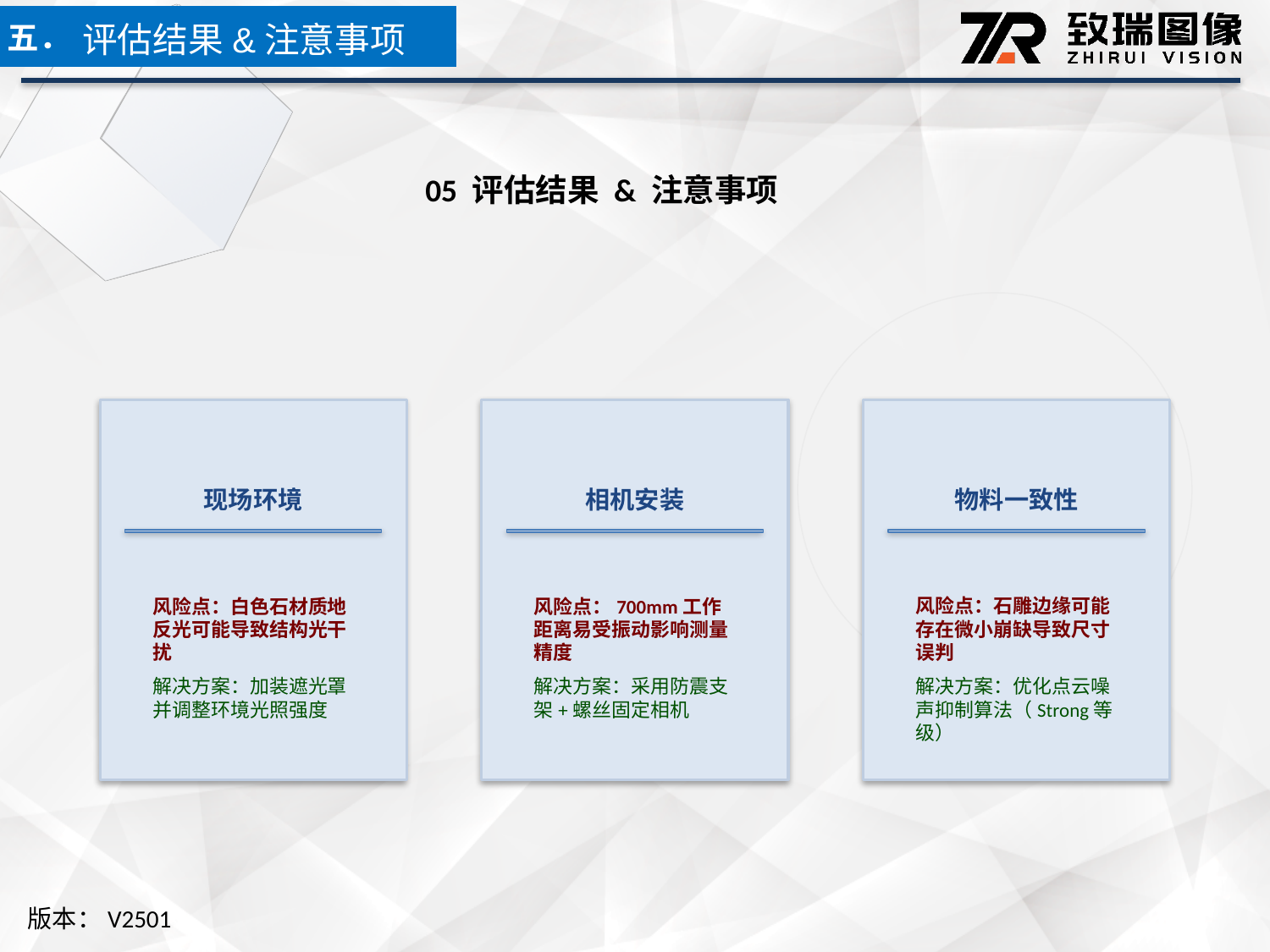

五．
评估结果&注意事项

05 评估结果 & 注意事项

现场环境

相机安装

物料一致性

风险点：白色石材质地反光可能导致结构光干扰
解决方案：加装遮光罩并调整环境光照强度

风险点：700mm工作距离易受振动影响测量精度
解决方案：采用防震支架+螺丝固定相机

风险点：石雕边缘可能存在微小崩缺导致尺寸误判
解决方案：优化点云噪声抑制算法（Strong等级）